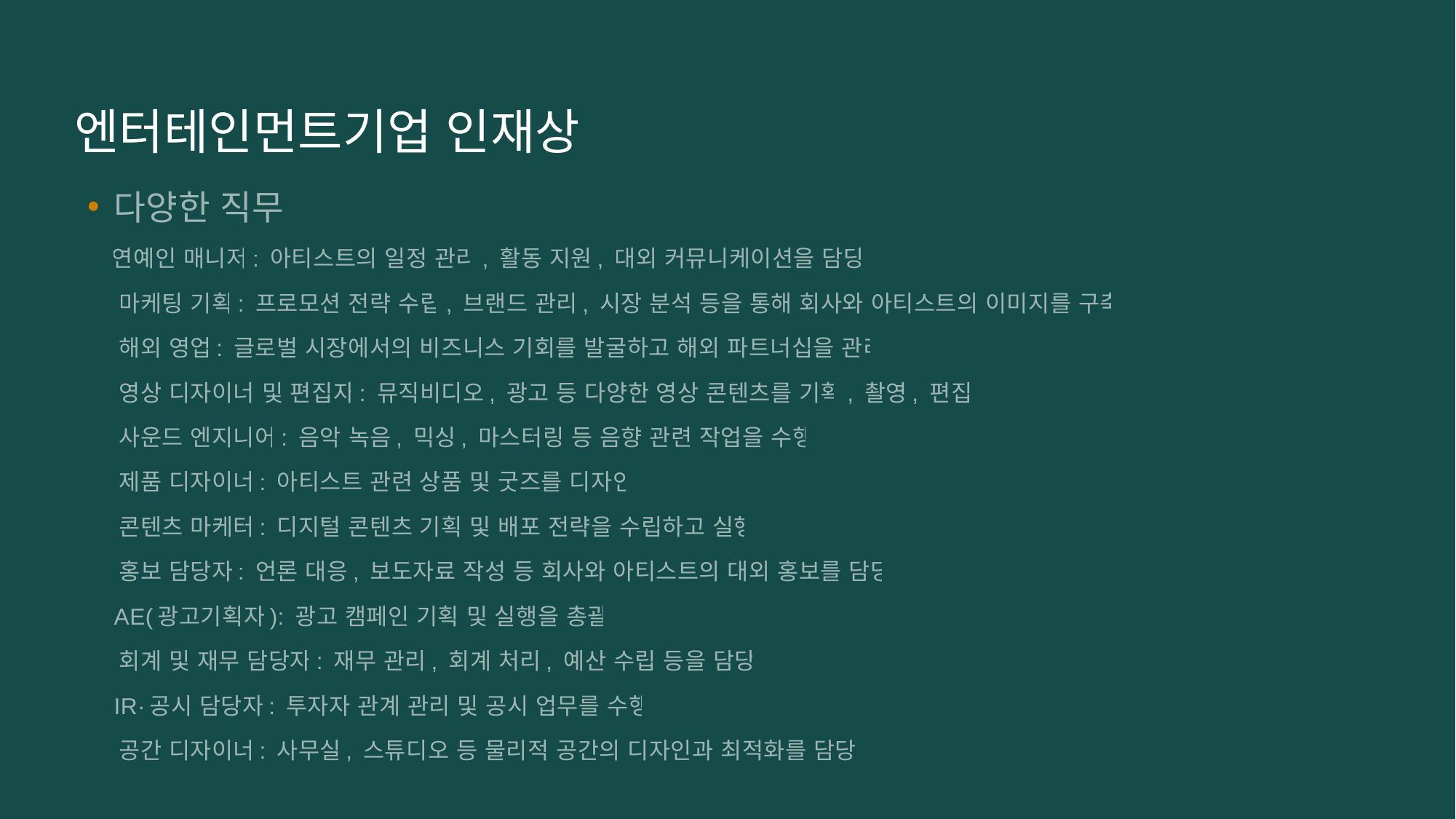

# 엔터테인먼트기업 인재상
다양한 직무
   연예인 매니저: 아티스트의 일정 관리, 활동 지원, 대외 커뮤니케이션을 담당
    마케팅 기획: 프로모션 전략 수립, 브랜드 관리, 시장 분석 등을 통해 회사와 아티스트의 이미지를 구축
    해외 영업: 글로벌 시장에서의 비즈니스 기회를 발굴하고 해외 파트너십을 관리
    영상 디자이너 및 편집자: 뮤직비디오, 광고 등 다양한 영상 콘텐츠를 기획, 촬영, 편집
    사운드 엔지니어: 음악 녹음, 믹싱, 마스터링 등 음향 관련 작업을 수행
    제품 디자이너: 아티스트 관련 상품 및 굿즈를 디자인
    콘텐츠 마케터: 디지털 콘텐츠 기획 및 배포 전략을 수립하고 실행
    홍보 담당자: 언론 대응, 보도자료 작성 등 회사와 아티스트의 대외 홍보를 담당
    AE(광고기획자): 광고 캠페인 기획 및 실행을 총괄
    회계 및 재무 담당자: 재무 관리, 회계 처리, 예산 수립 등을 담당
    IR·공시 담당자: 투자자 관계 관리 및 공시 업무를 수행
    공간 디자이너: 사무실, 스튜디오 등 물리적 공간의 디자인과 최적화를 담당